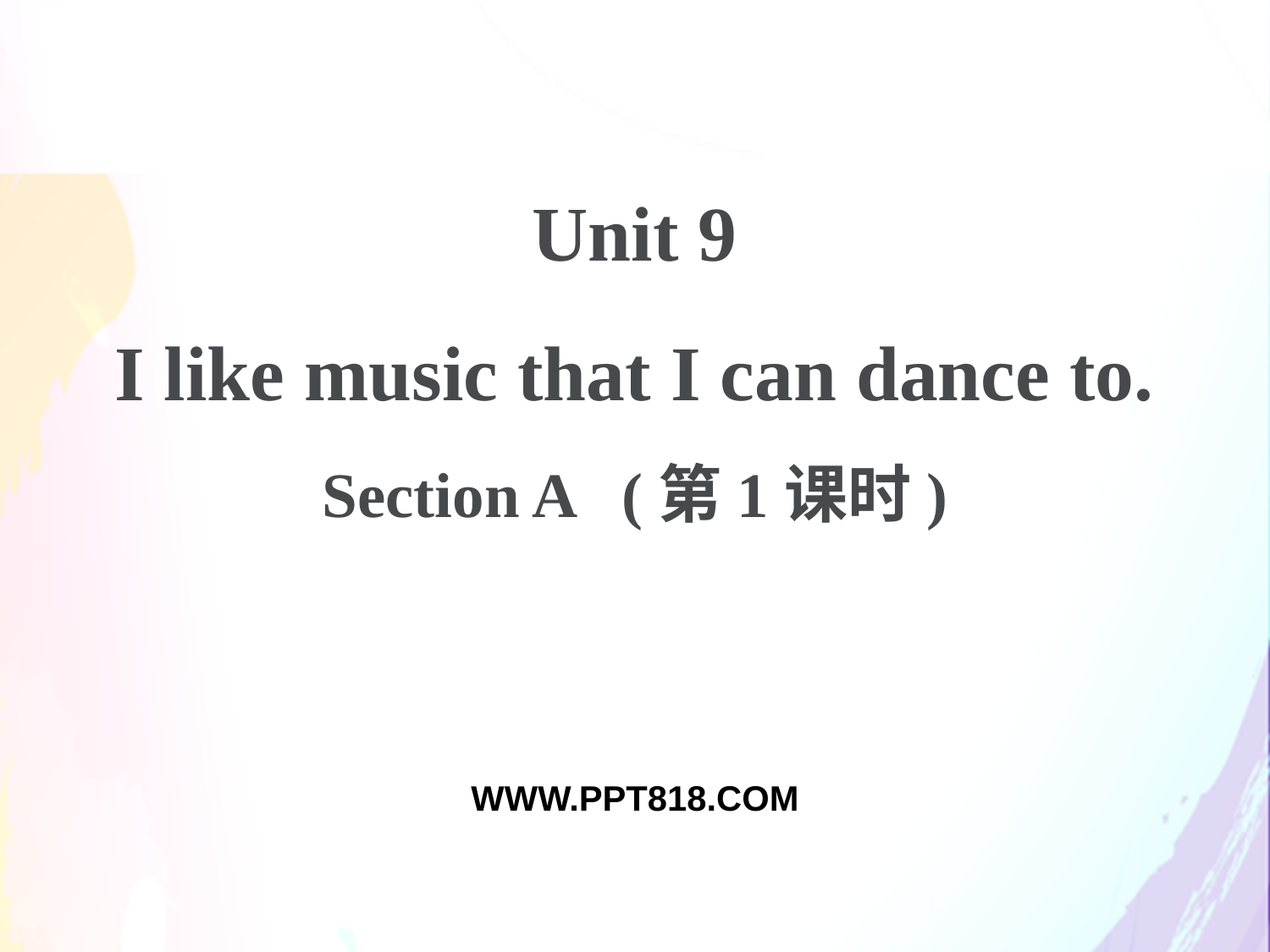

Unit 9
I like music that I can dance to.
Section A   (第1课时)
WWW.PPT818.COM